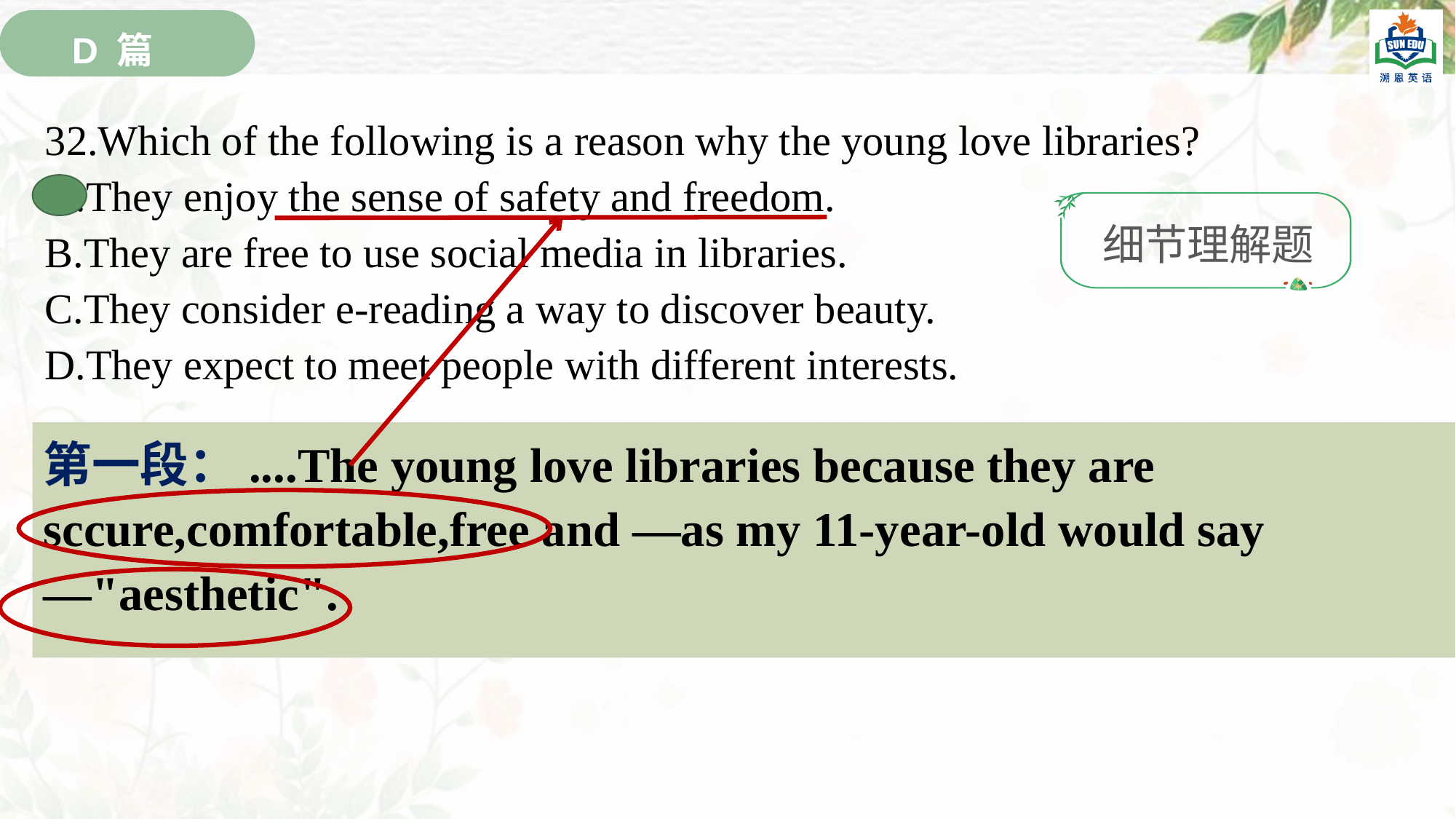

D 篇
32.Which of the following is a reason why the young love libraries?
A.They enjoy the sense of safety and freedom.
B.They are free to use social media in libraries.
C.They consider e-reading a way to discover beauty.
D.They expect to meet people with different interests.

细节理解题
第一段：....The young love libraries because they are sccure,comfortable,free and —as my 11-year-old would say —"aesthetic".